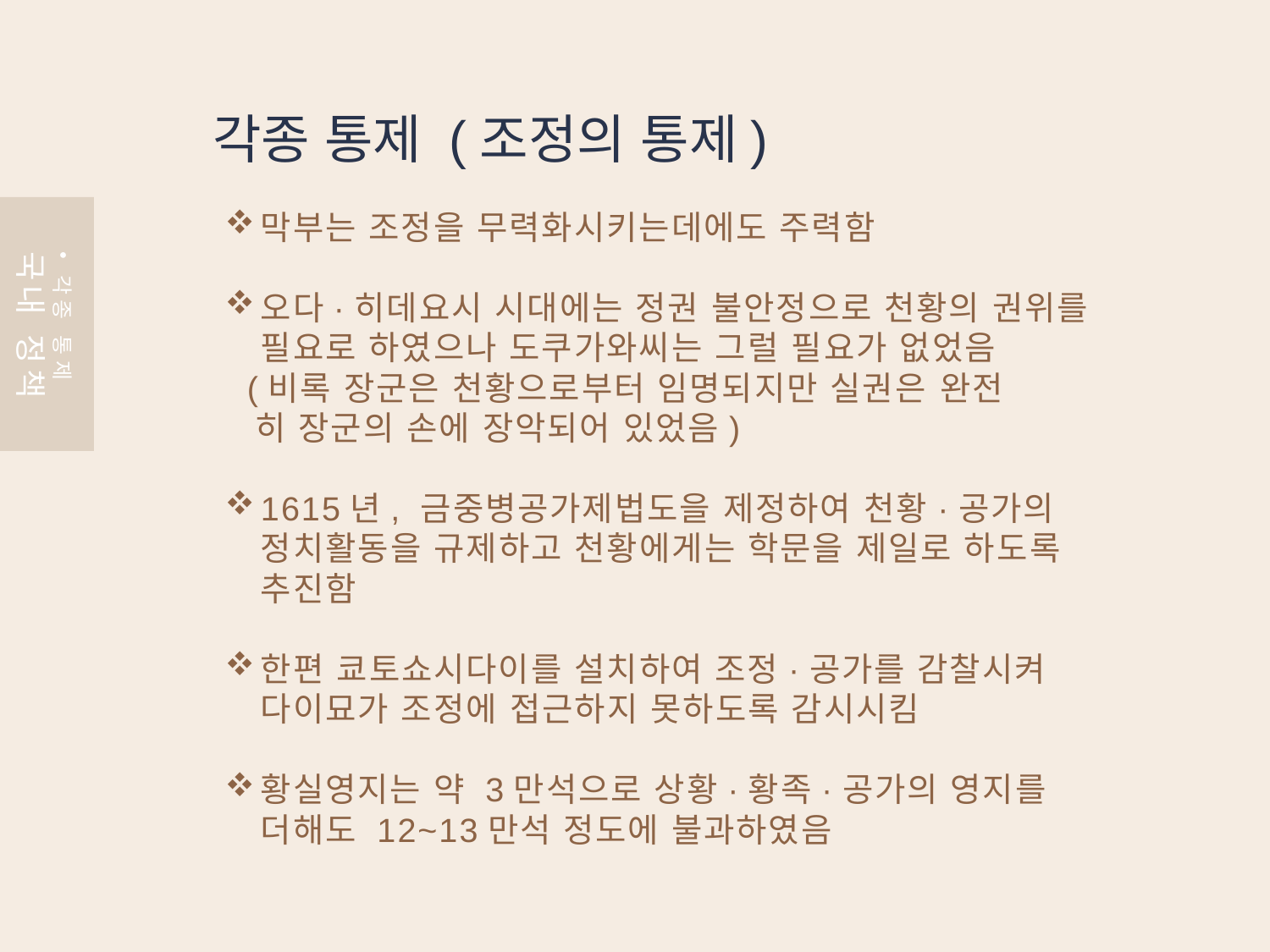

각종 통제 (조정의 통제)

막부는 조정을 무력화시키는데에도 주력함

오다·히데요시 시대에는 정권 불안정으로 천황의 권위를 필요로 하였으나 도쿠가와씨는 그럴 필요가 없었음
  (비록 장군은 천황으로부터 임명되지만 실권은 완전
  히 장군의 손에 장악되어 있었음)

1615년, 금중병공가제법도을 제정하여 천황·공가의 정치활동을 규제하고 천황에게는 학문을 제일로 하도록 추진함

한편 쿄토쇼시다이를 설치하여 조정·공가를 감찰시켜 다이묘가 조정에 접근하지 못하도록 감시시킴

황실영지는 약 3만석으로 상황·황족·공가의 영지를 더해도 12~13만석 정도에 불과하였음
각종 통제
국내 정책